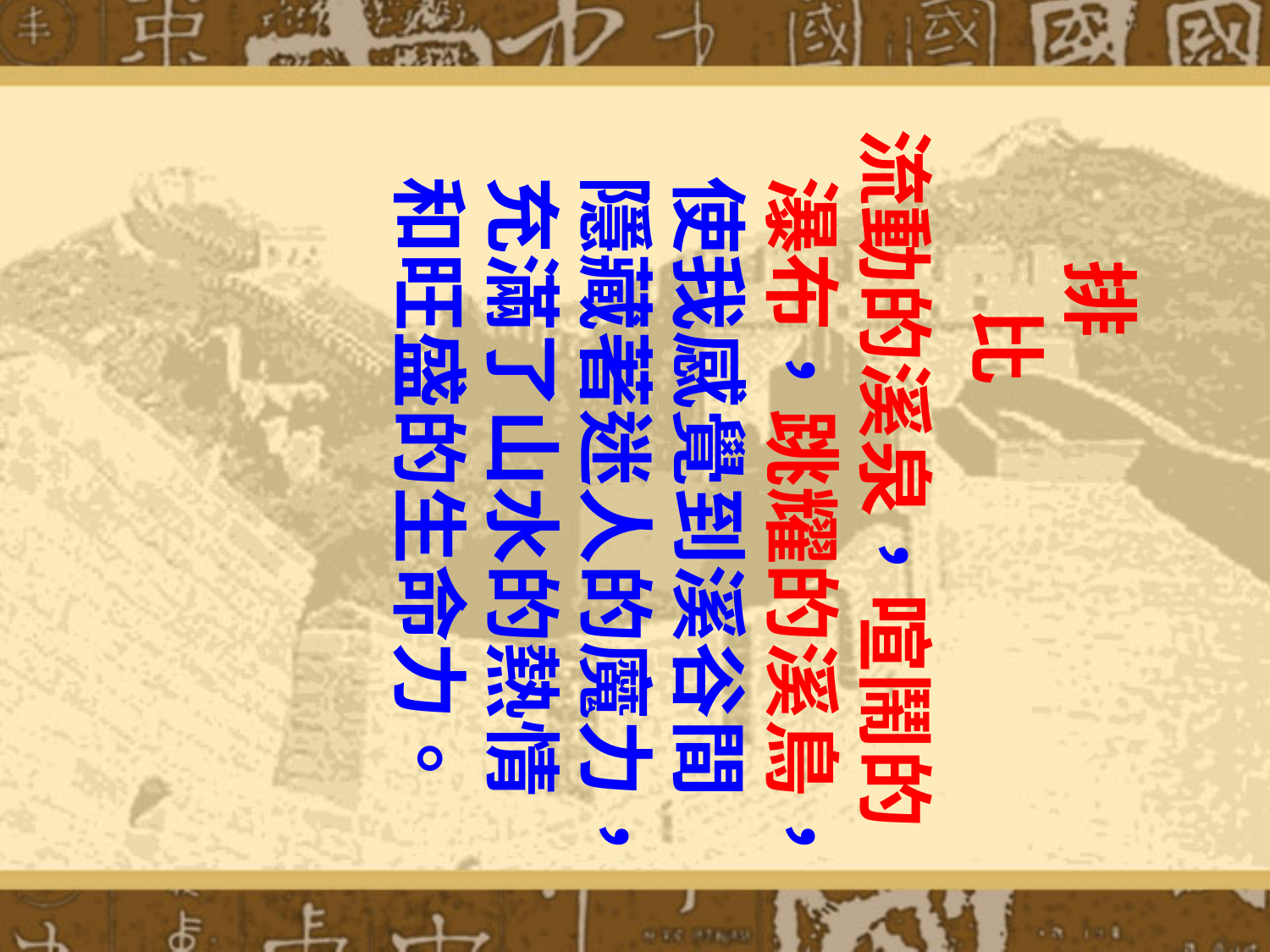

流動的溪泉，喧鬧的瀑布，跳耀的溪鳥，使我感覺到溪谷間隱藏著迷人的魔力，充滿了山水的熱情和旺盛的生命力。
排比